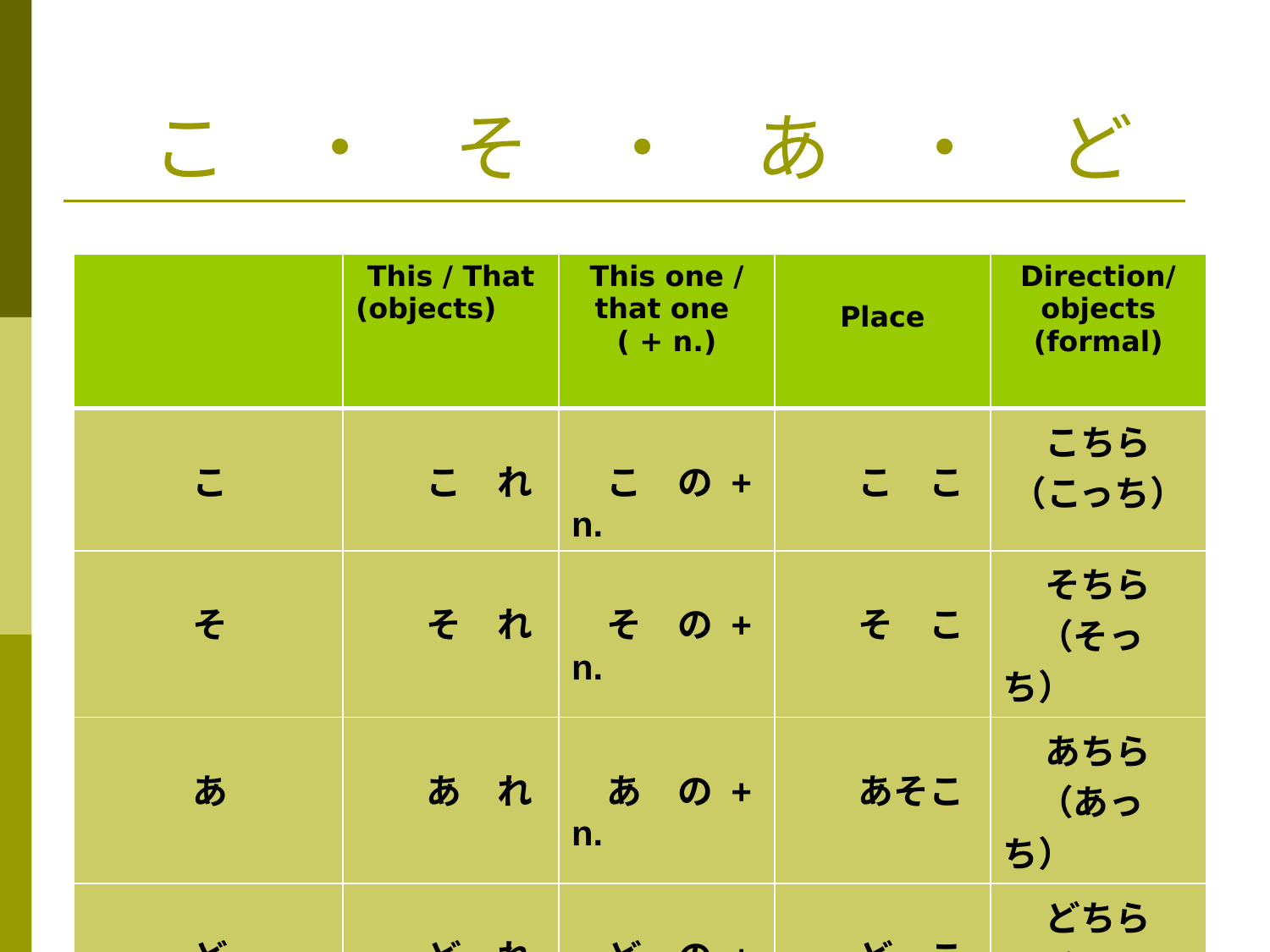

こ　・　そ　・　あ　・　ど
|  | This / That (objects) | This one / that one ( + n.) | Place | Direction/objects (formal) |
| --- | --- | --- | --- | --- |
| こ | こ　れ | こ　の + n. | こ　こ | こちら （こっち） |
| そ | そ　れ | そ　の + n. | そ　こ | そちら 　（そっち） |
| あ | あ　れ | あ　の + n. | あそこ | あちら 　（あっち） |
| ど | ど　れ | ど　の + n. | ど　こ | どちら 　（どっち） |